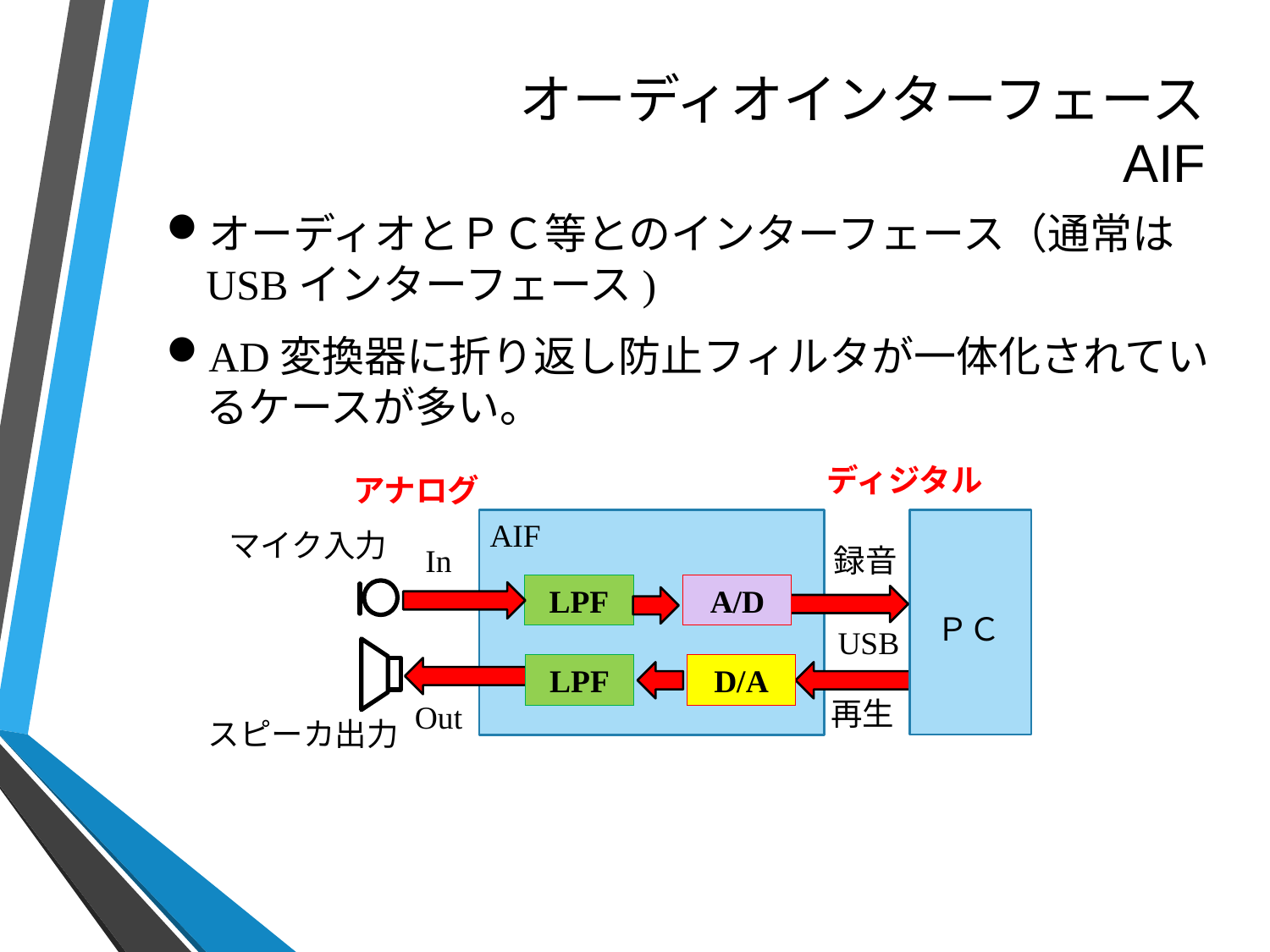

# オーディオインターフェース AIF
オーディオとＰＣ等とのインターフェース（通常はUSBインターフェース)
AD変換器に折り返し防止フィルタが一体化されているケースが多い。

ディジタル
アナログ
AIF

マイク入力
In
録音
LPF
A/D

ＰＣ
USB

LPF
D/A

再生
Out
スピーカ出力